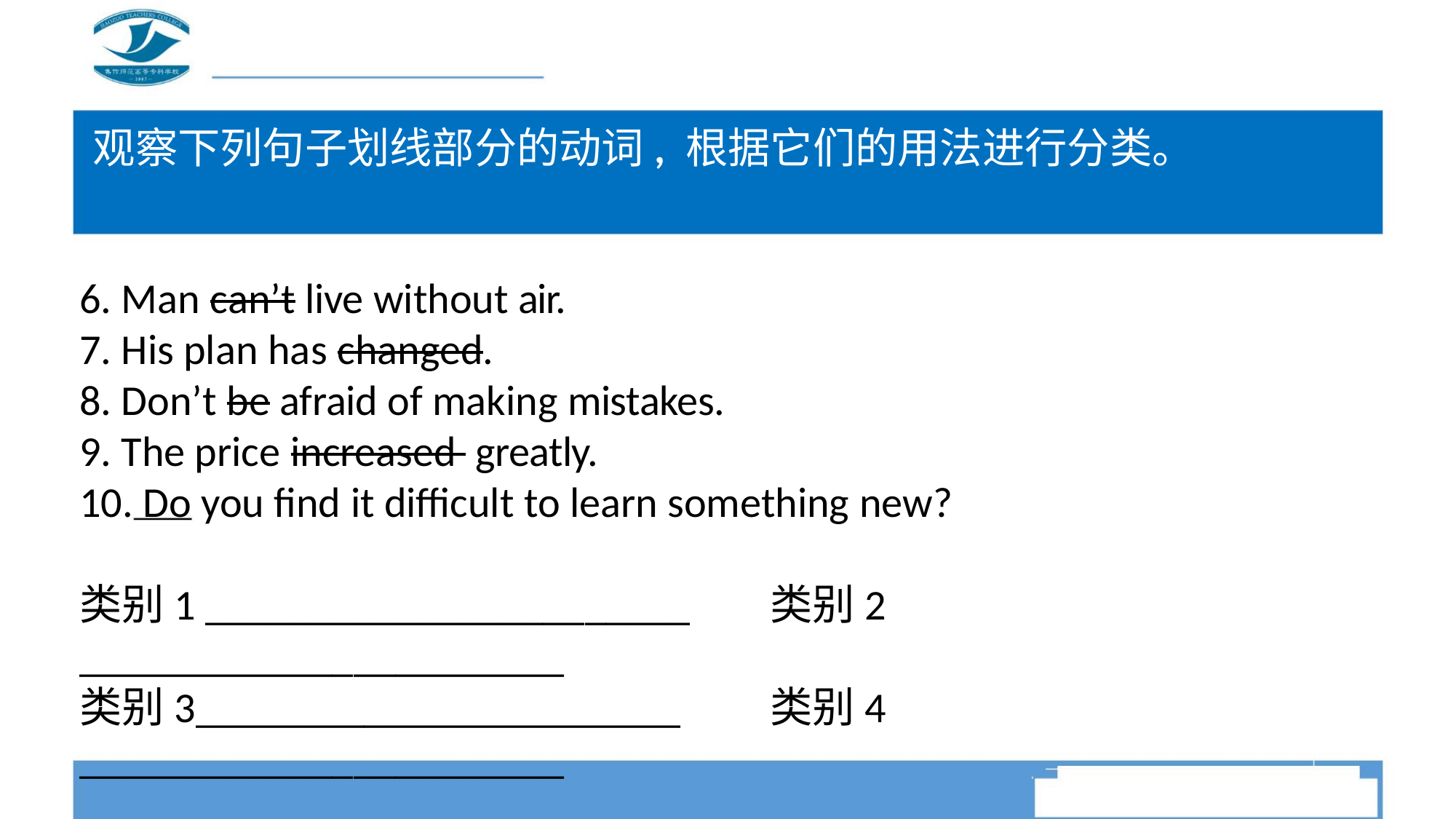

观察下列句子划线部分的动词, 根据它们的用法进行分类。
6. Man can’t live without air.
7. His plan has changed.
8. Don’t be afraid of making mistakes.
9. The price increased  greatly.
10. Do you find it difficult to learn something new?
类别1 _______________________ 类别2 _______________________
类别3_______________________ 类别4 _______________________